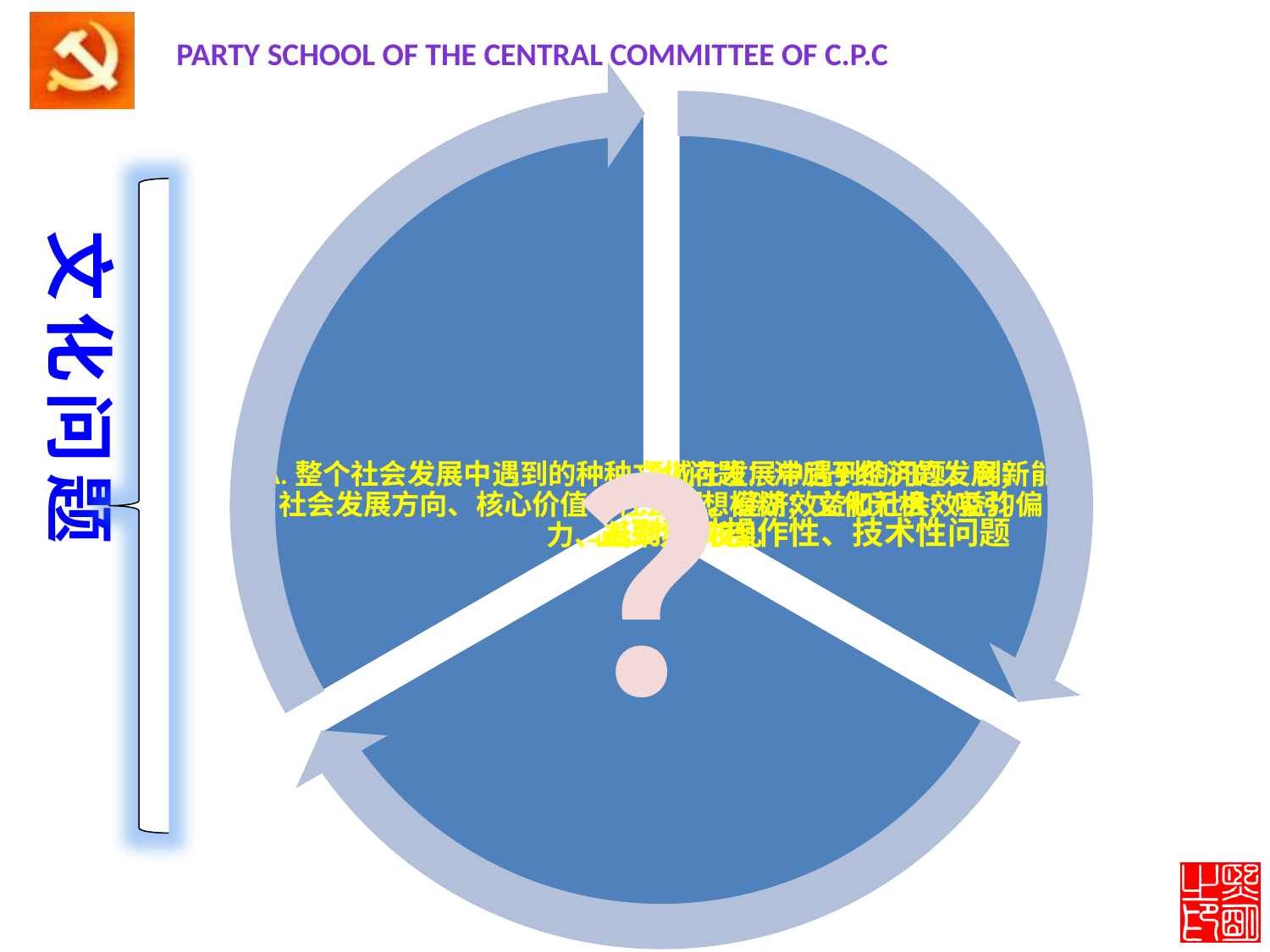

B.文化作为一个相对独立的领域在发展中遇到的问题：创新能力差，产品量小质次，需求不足，经济效益和社会效益均偏低，管理较乱
C.当前文化体制改革遇到种种操作性、技术性问题
A.整个社会发展中遇到的种种文化问题：滞后于经济的发展；社会发展方向、核心价值、社会理想模糊；文化无根；吸引力、凝聚力不足

文化问题
？